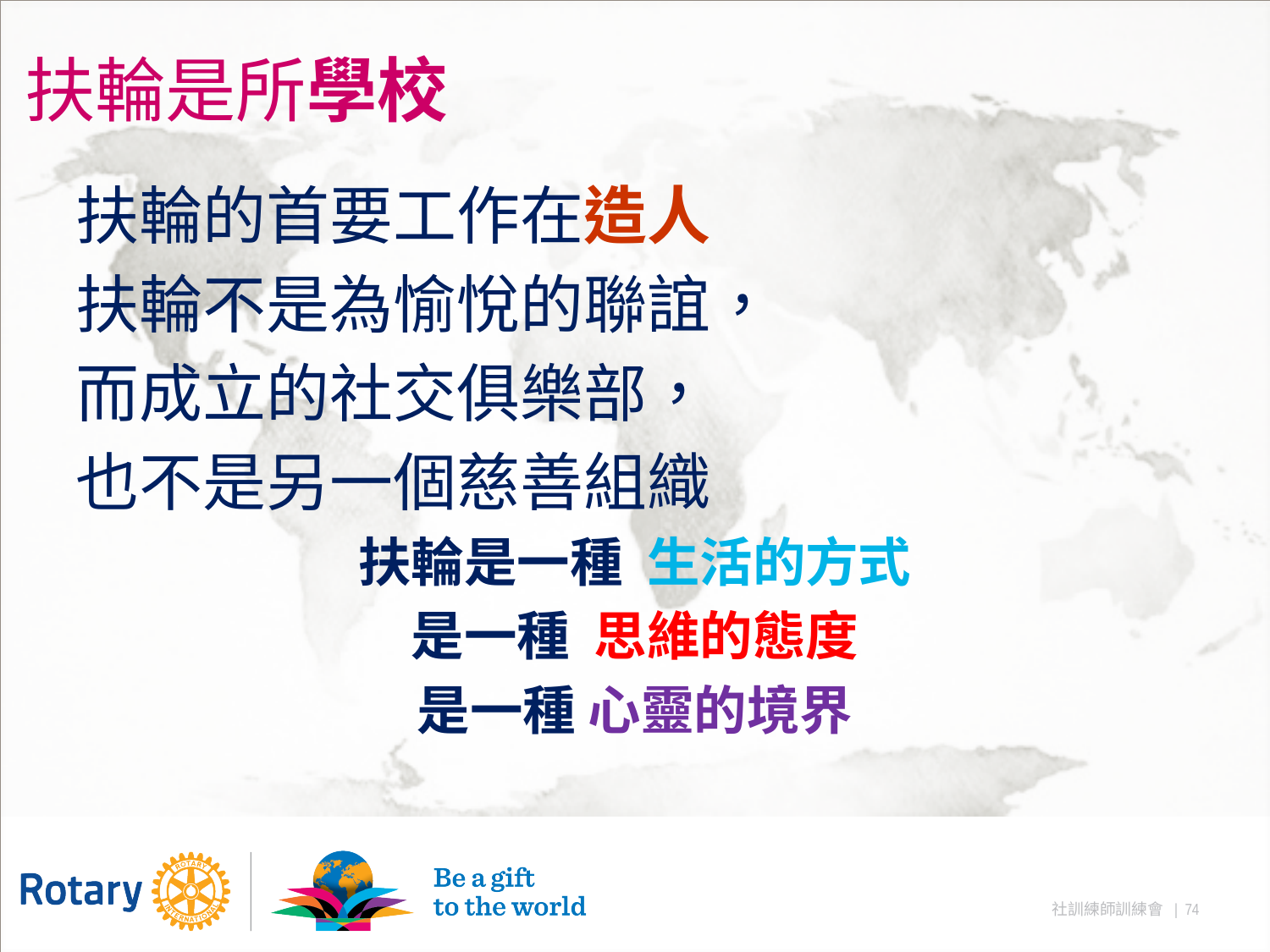

# 扶輪是所學校
扶輪的首要工作在造人
扶輪不是為愉悅的聯誼，
而成立的社交俱樂部，
也不是另一個慈善組織
扶輪是一種  生活的方式
是一種  思維的態度
是一種 心靈的境界